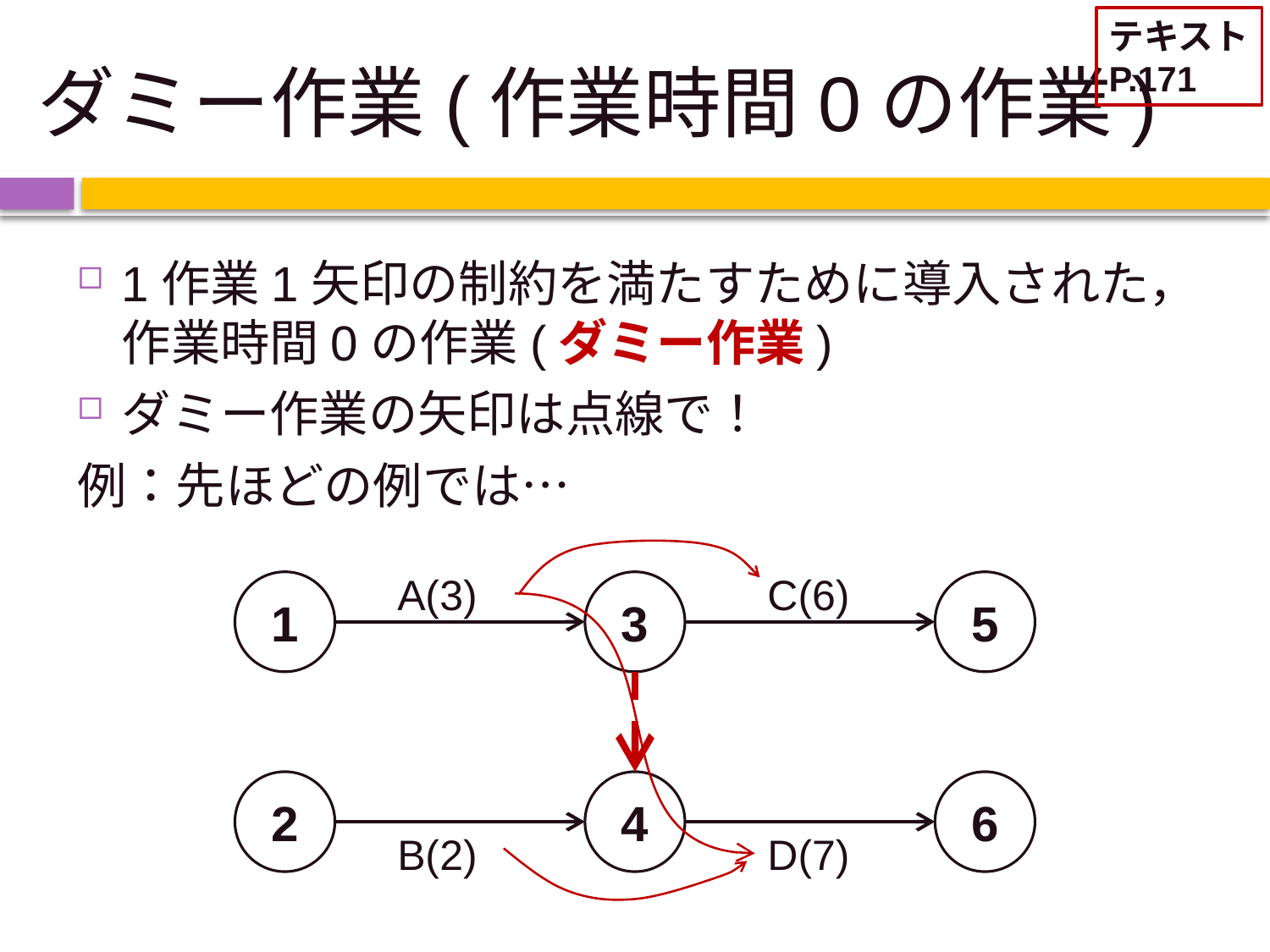

テキスト
P.171
# ダミー作業(作業時間0の作業)
1作業1矢印の制約を満たすために導入された，作業時間0の作業(ダミー作業)
ダミー作業の矢印は点線で！
例：先ほどの例では…

A(3)
C(6)
1
3
5
2
4
6
B(2)
D(7)